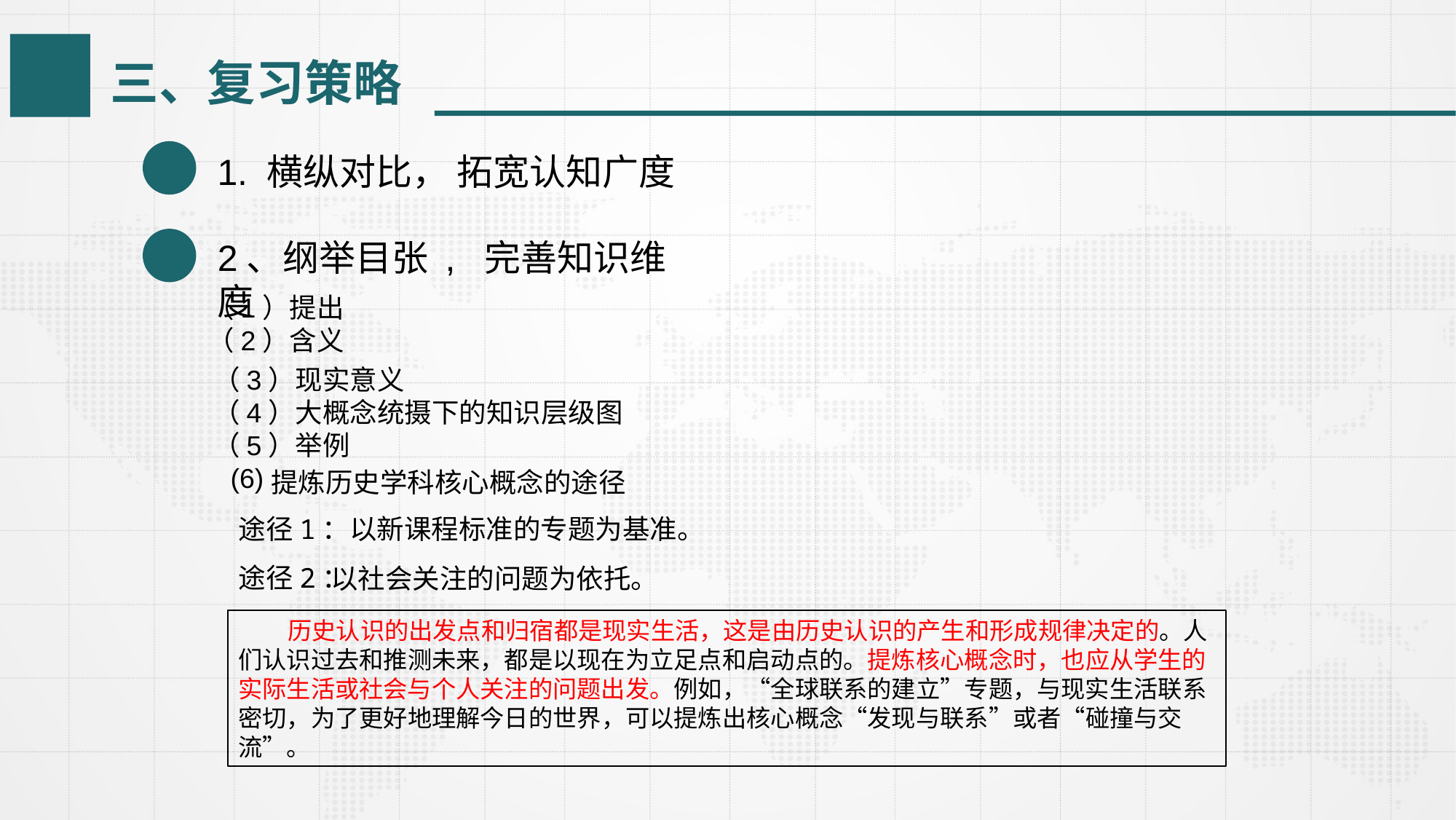

三、复习策略

1. 横纵对比， 拓宽认知广度

2、纲举目张 ,  完善知识维度
（1）提出
（2）含义

 （3）现实意义
 （4）大概念统摄下的知识层级图
 （5）举例
    (6)
提炼历史学科核心概念的途径
途径1：以新课程标准的专题为基准。
途径2：
以社会关注的问题为依托。
        历史认识的出发点和归宿都是现实生活，这是由历史认识的产生和形成规律决定的。人们认识过去和推测未来，都是以现在为立足点和启动点的。提炼核心概念时，也应从学生的实际生活或社会与个人关注的问题出发。例如，“全球联系的建立”专题，与现实生活联系密切，为了更好地理解今日的世界，可以提炼出核心概念“发现与联系”或者“碰撞与交流”。